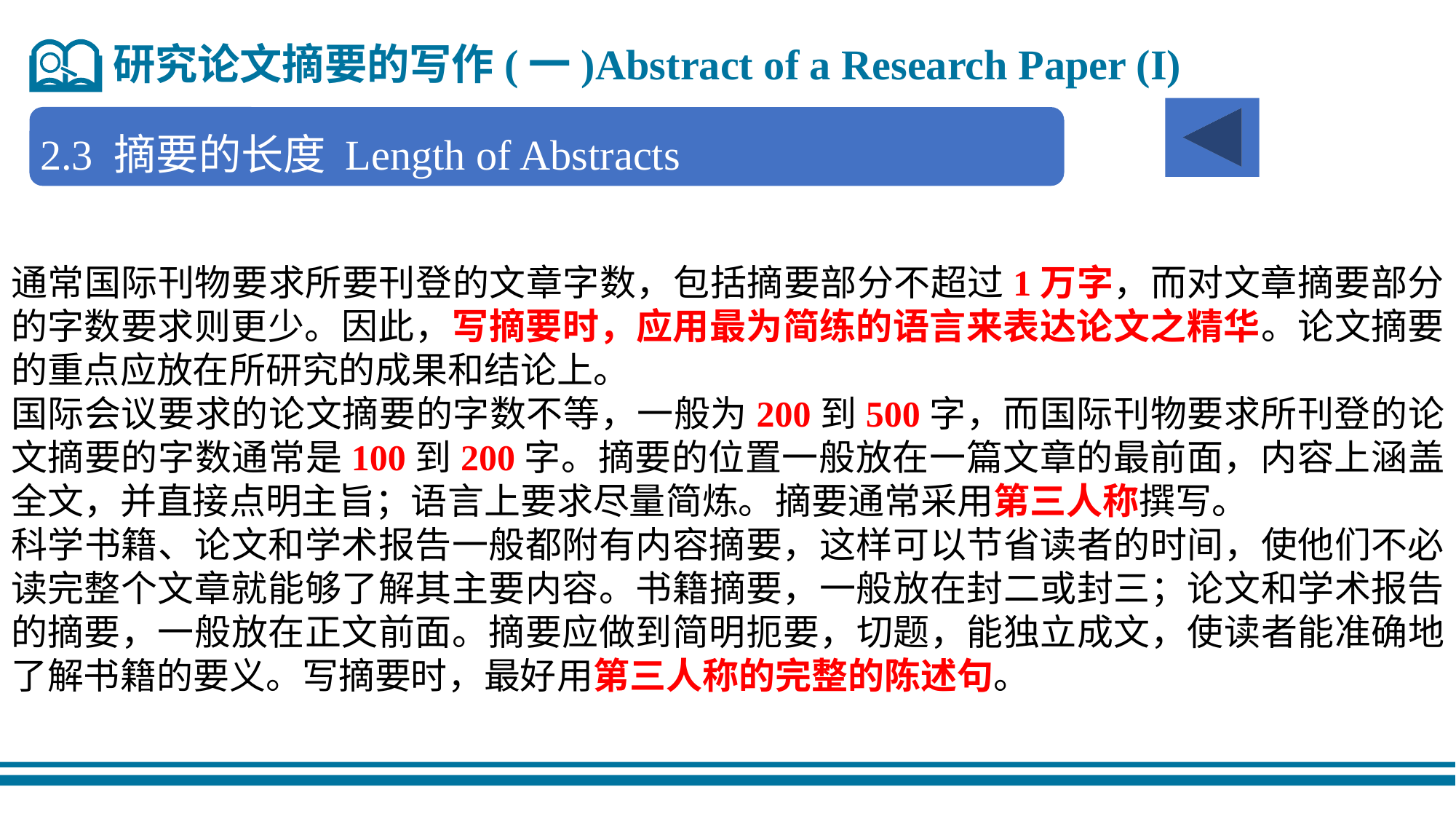

研究论文摘要的写作(一)Abstract of a Research Paper (I)

2.3 摘要的长度 Length of Abstracts
通常国际刊物要求所要刊登的文章字数，包括摘要部分不超过1万字，而对文章摘要部分的字数要求则更少。因此，写摘要时，应用最为简练的语言来表达论文之精华。论文摘要的重点应放在所研究的成果和结论上。
国际会议要求的论文摘要的字数不等，一般为200到500字，而国际刊物要求所刊登的论文摘要的字数通常是100到200字。摘要的位置一般放在一篇文章的最前面，内容上涵盖全文，并直接点明主旨；语言上要求尽量简炼。摘要通常采用第三人称撰写。
科学书籍、论文和学术报告一般都附有内容摘要，这样可以节省读者的时间，使他们不必读完整个文章就能够了解其主要内容。书籍摘要，一般放在封二或封三；论文和学术报告的摘要，一般放在正文前面。摘要应做到简明扼要，切题，能独立成文，使读者能准确地了解书籍的要义。写摘要时，最好用第三人称的完整的陈述句。